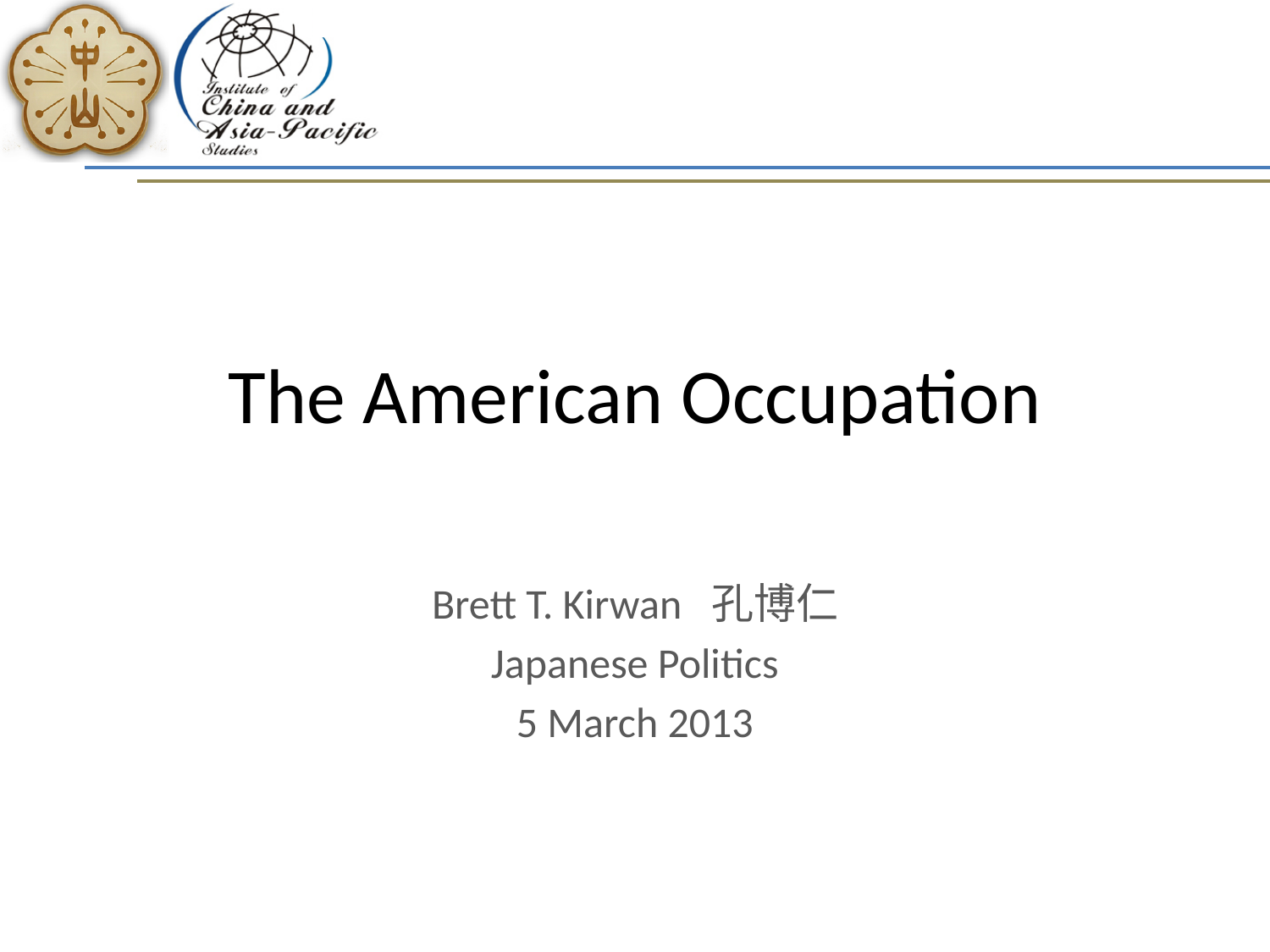

# The American Occupation
Brett T. Kirwan  孔博仁
Japanese Politics
5 March 2013